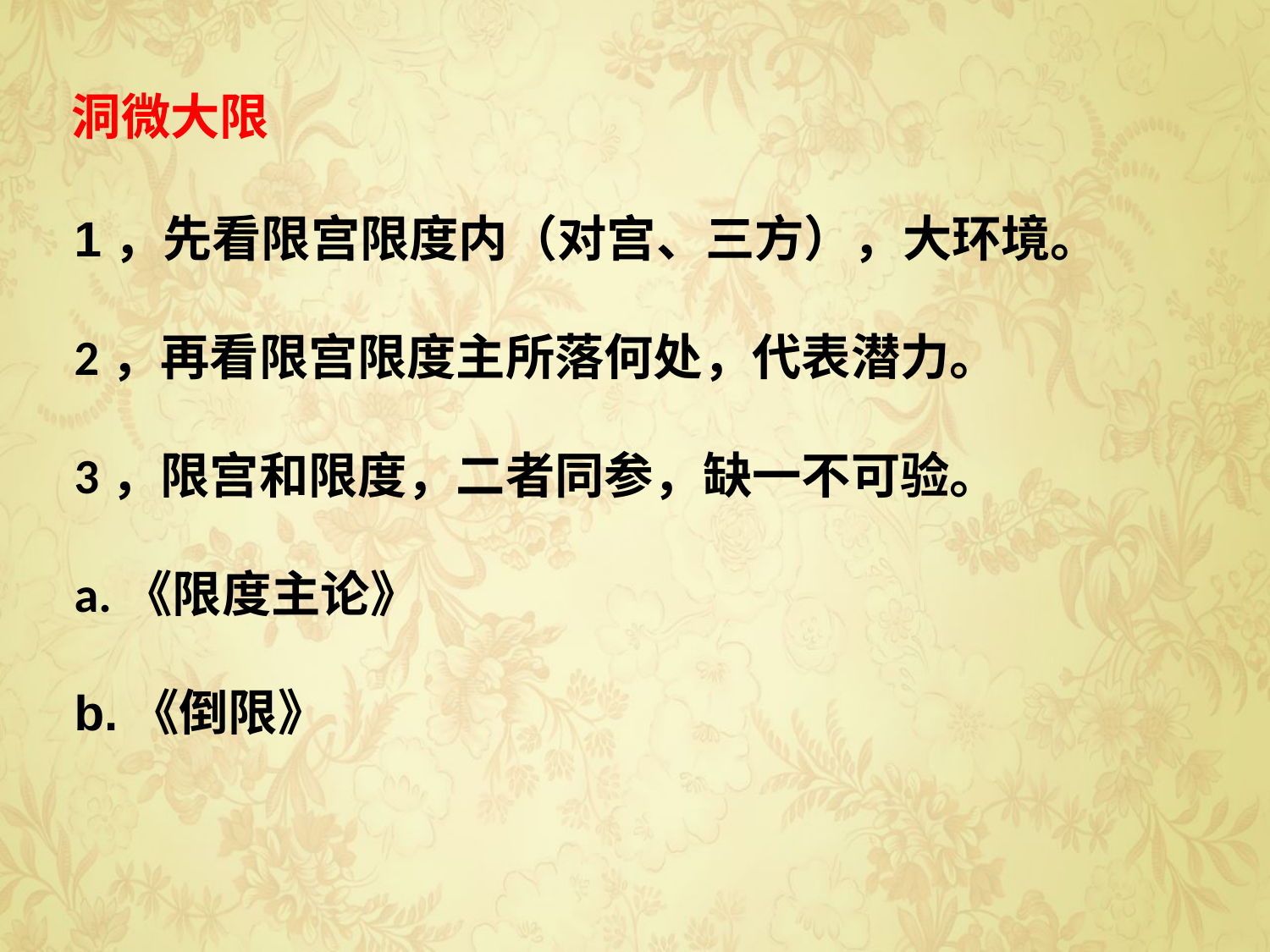

洞微大限
1，先看限宫限度内（对宫、三方），大环境。

2，再看限宫限度主所落何处，代表潜力。

3，限宫和限度，二者同参，缺一不可验。

a.《限度主论》

b.《倒限》